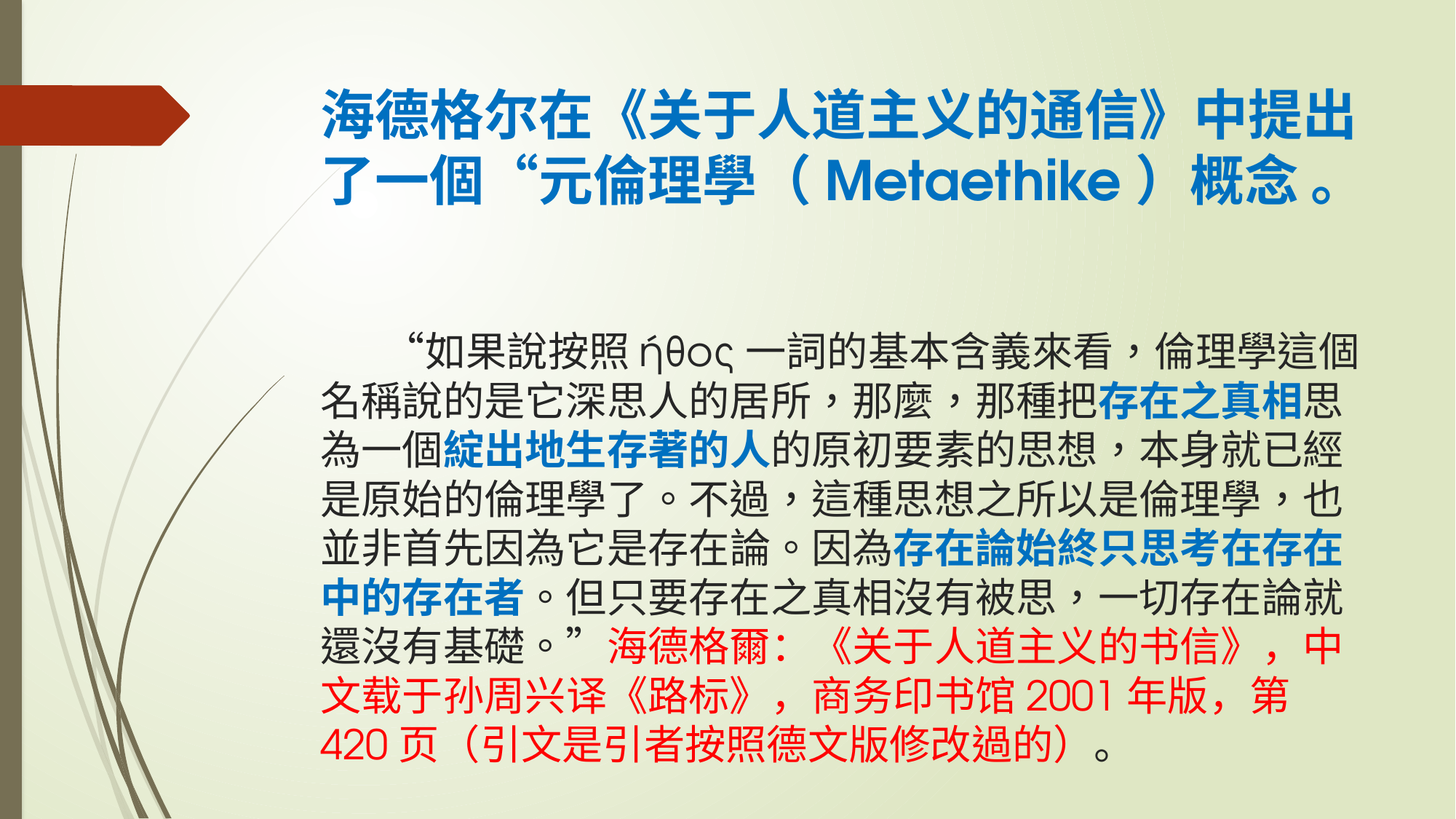

# 海德格尔在《关于人道主义的通信》中提出了一個“元倫理學（Metaethike）概念 。 “如果說按照ήθος一詞的基本含義來看，倫理學這個名稱說的是它深思人的居所，那麼，那種把存在之真相思為一個綻出地生存著的人的原初要素的思想，本身就已經是原始的倫理學了。不過，這種思想之所以是倫理學，也並非首先因為它是存在論。因為存在論始終只思考在存在中的存在者。但只要存在之真相沒有被思，一切存在論就還沒有基礎。”海德格爾：《关于人道主义的书信》，中文载于孙周兴译《路标》，商务印书馆2001年版，第420页（引文是引者按照德文版修改過的）。